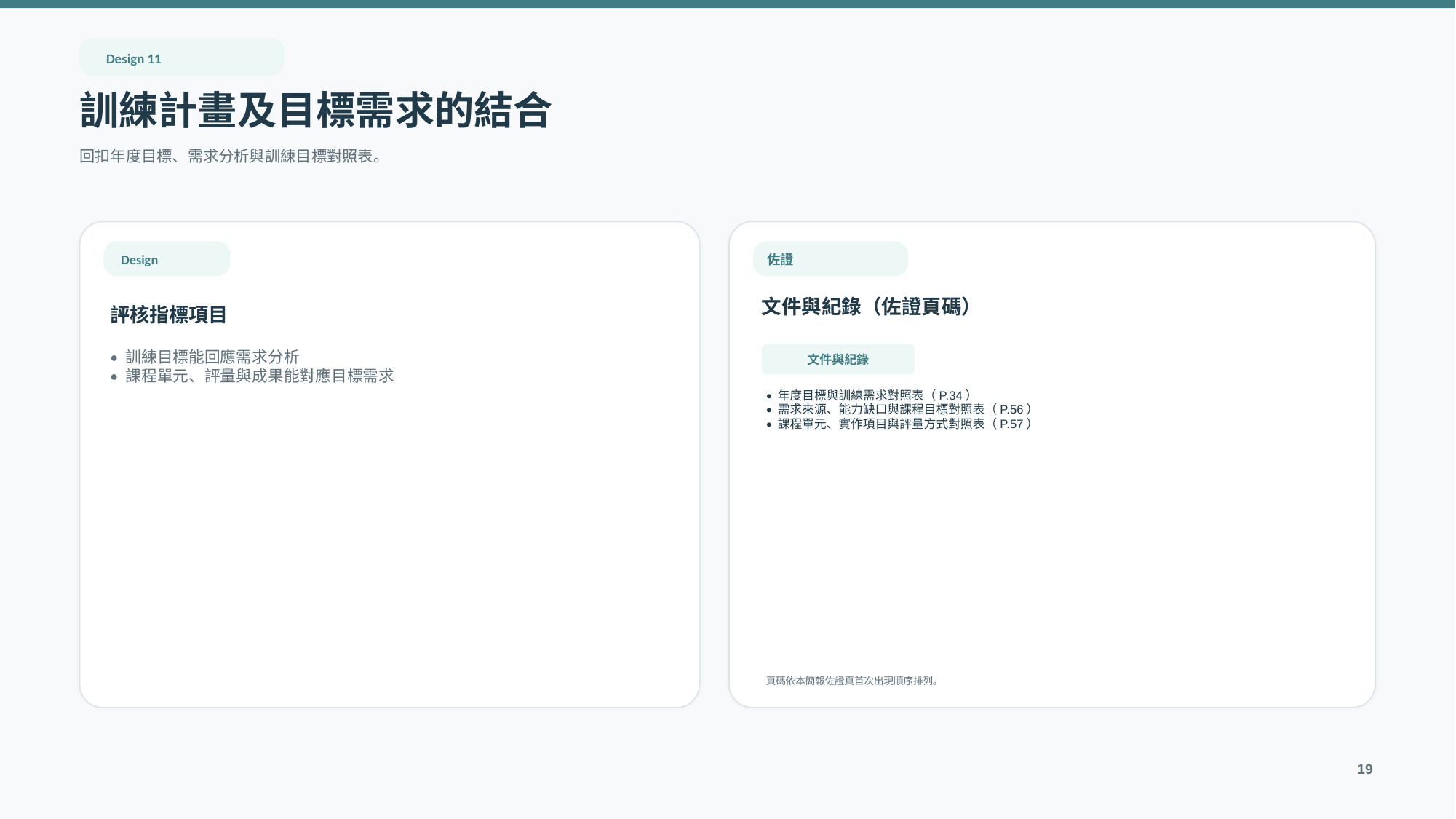

Design 11
訓練計畫及目標需求的結合
回扣年度目標、需求分析與訓練目標對照表。

Design
佐證
文件與紀錄（佐證頁碼）
評核指標項目
文件與紀錄
• 訓練目標能回應需求分析
• 課程單元、評量與成果能對應目標需求
• 年度目標與訓練需求對照表（P.34）
• 需求來源、能力缺口與課程目標對照表（P.56）
• 課程單元、實作項目與評量方式對照表（P.57）
頁碼依本簡報佐證頁首次出現順序排列。
19